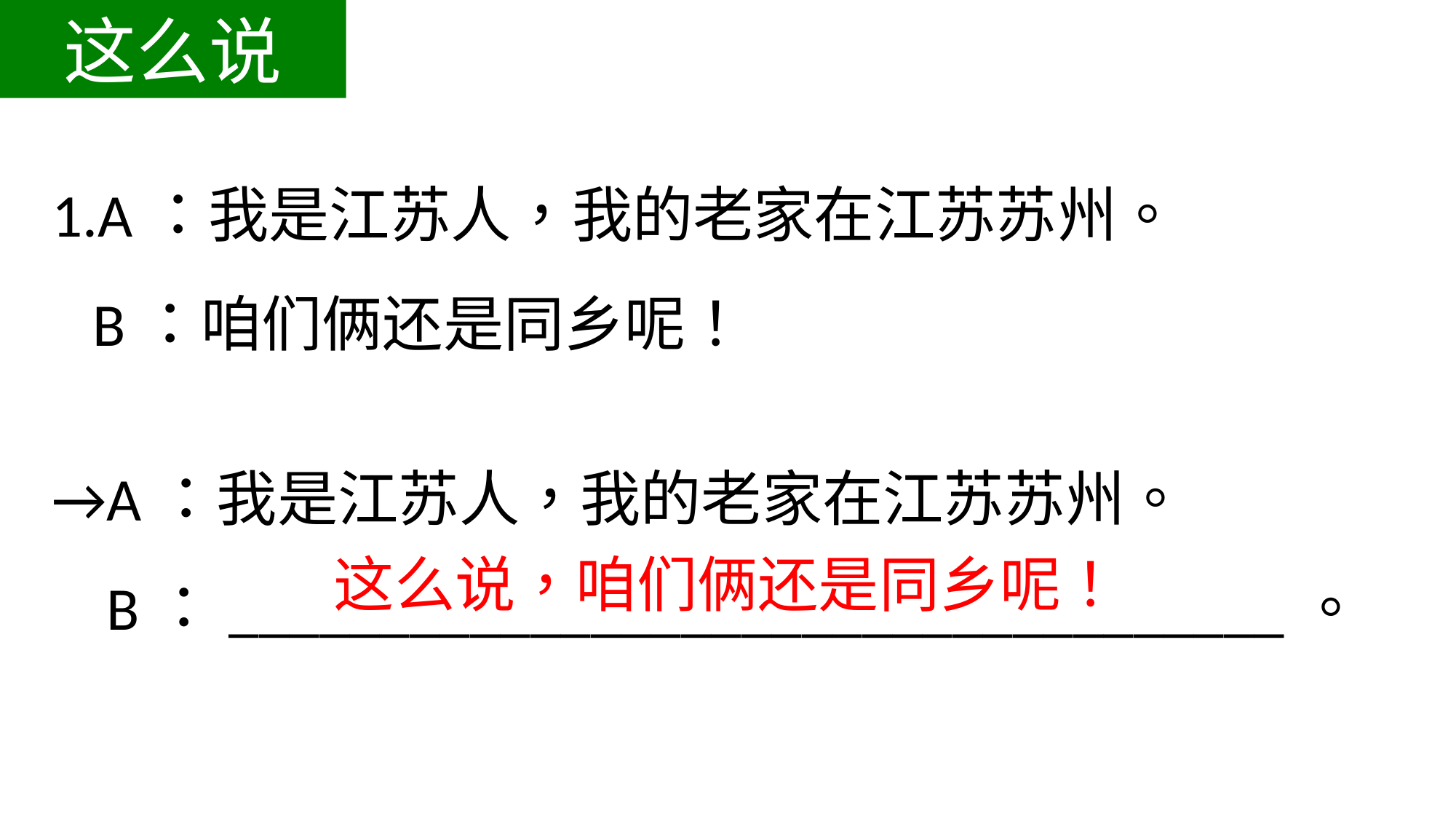

这么说
1.A：我是江苏人，我的老家在江苏苏州。
   B：咱们俩还是同乡呢！
→A：我是江苏人，我的老家在江苏苏州。
    B：___________________________________。
这么说，咱们俩还是同乡呢！